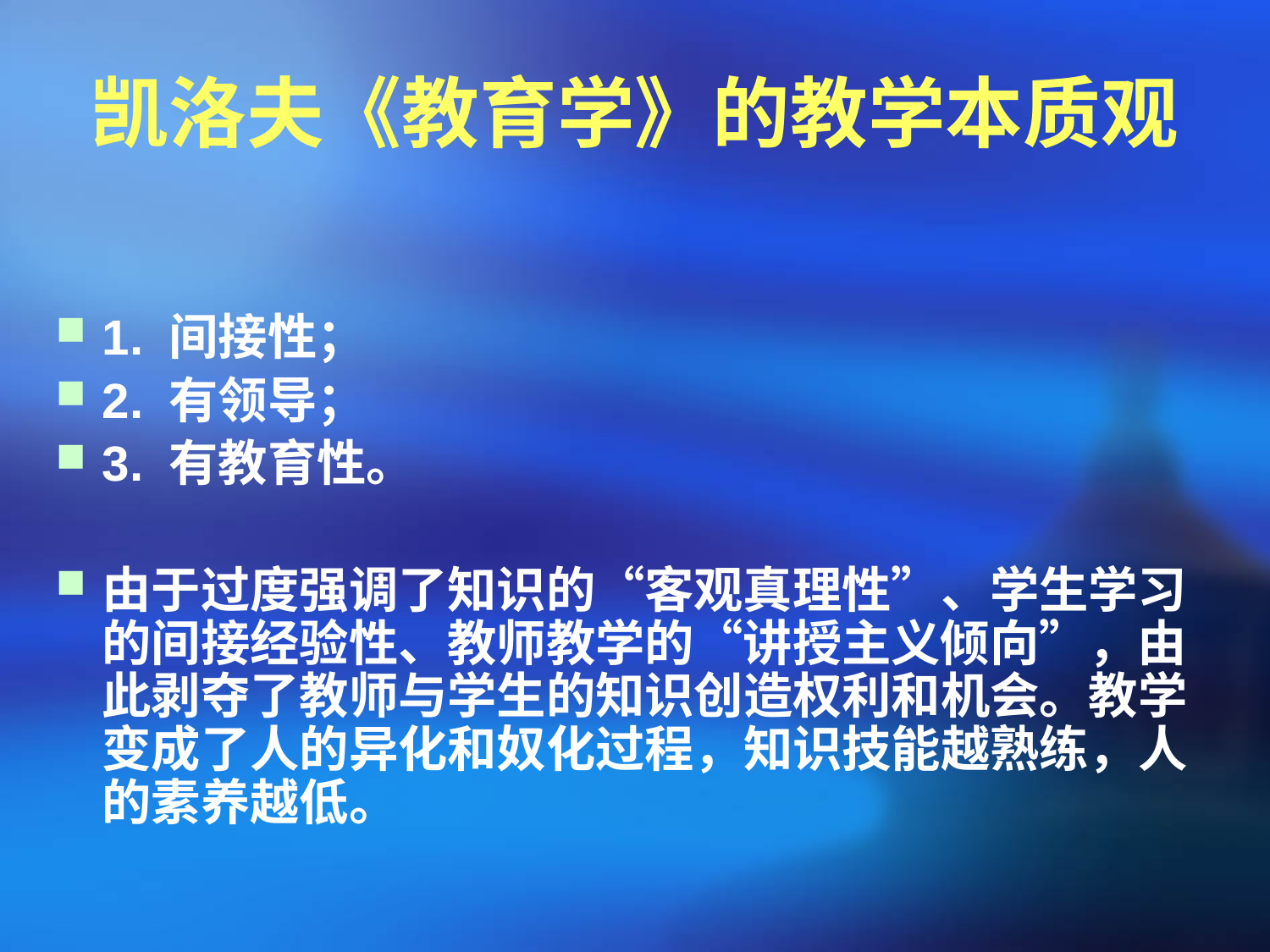

# 凯洛夫《教育学》的教学本质观
1. 间接性；
2. 有领导；
3. 有教育性。

由于过度强调了知识的“客观真理性”、学生学习的间接经验性、教师教学的“讲授主义倾向”，由此剥夺了教师与学生的知识创造权利和机会。教学变成了人的异化和奴化过程，知识技能越熟练，人的素养越低。